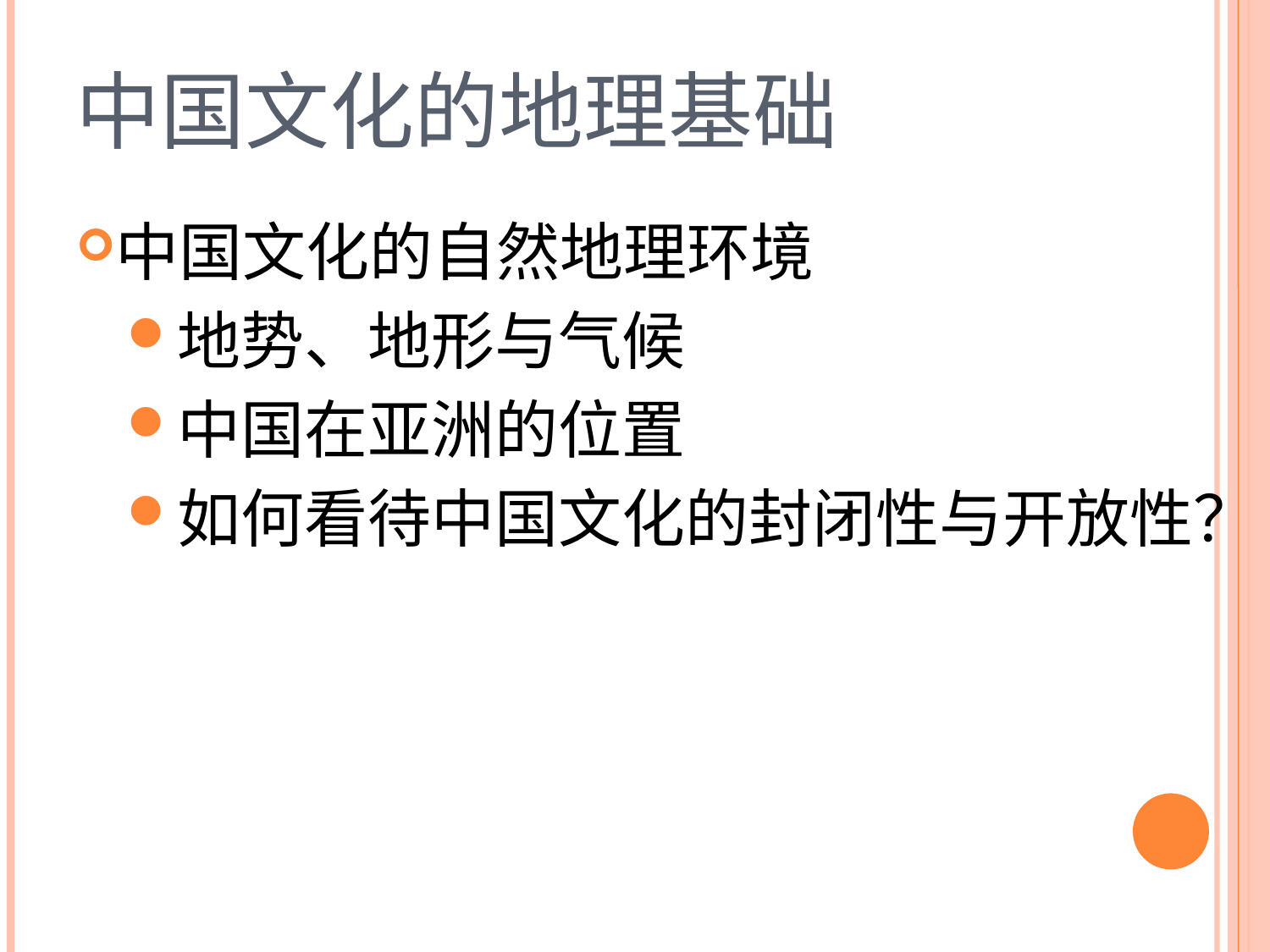

# 中国文化的地理基础
中国文化的自然地理环境
地势、地形与气候
中国在亚洲的位置
如何看待中国文化的封闭性与开放性？